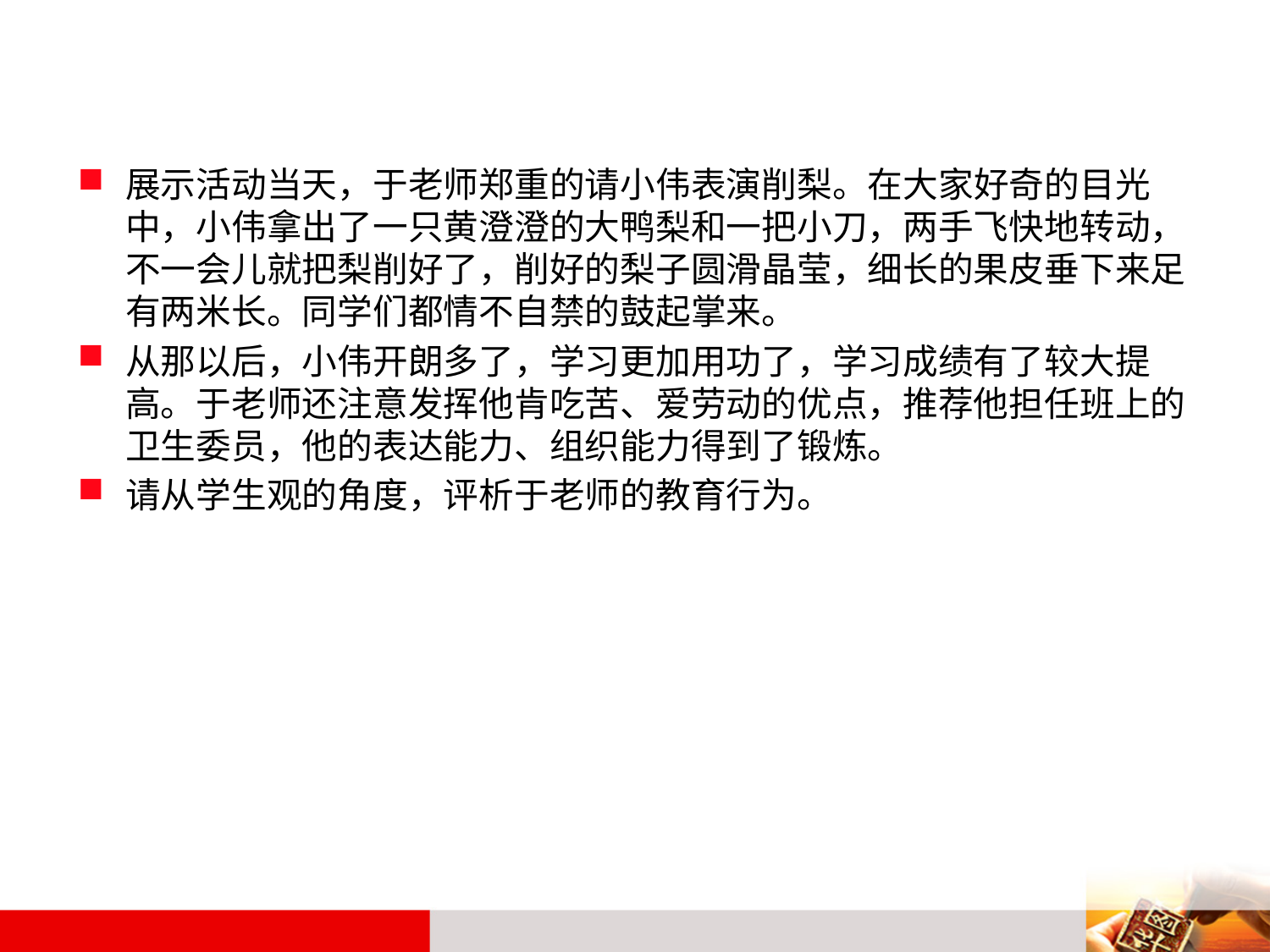

#
展示活动当天，于老师郑重的请小伟表演削梨。在大家好奇的目光中，小伟拿出了一只黄澄澄的大鸭梨和一把小刀，两手飞快地转动，不一会儿就把梨削好了，削好的梨子圆滑晶莹，细长的果皮垂下来足有两米长。同学们都情不自禁的鼓起掌来。
从那以后，小伟开朗多了，学习更加用功了，学习成绩有了较大提高。于老师还注意发挥他肯吃苦、爱劳动的优点，推荐他担任班上的卫生委员，他的表达能力、组织能力得到了锻炼。
请从学生观的角度，评析于老师的教育行为。